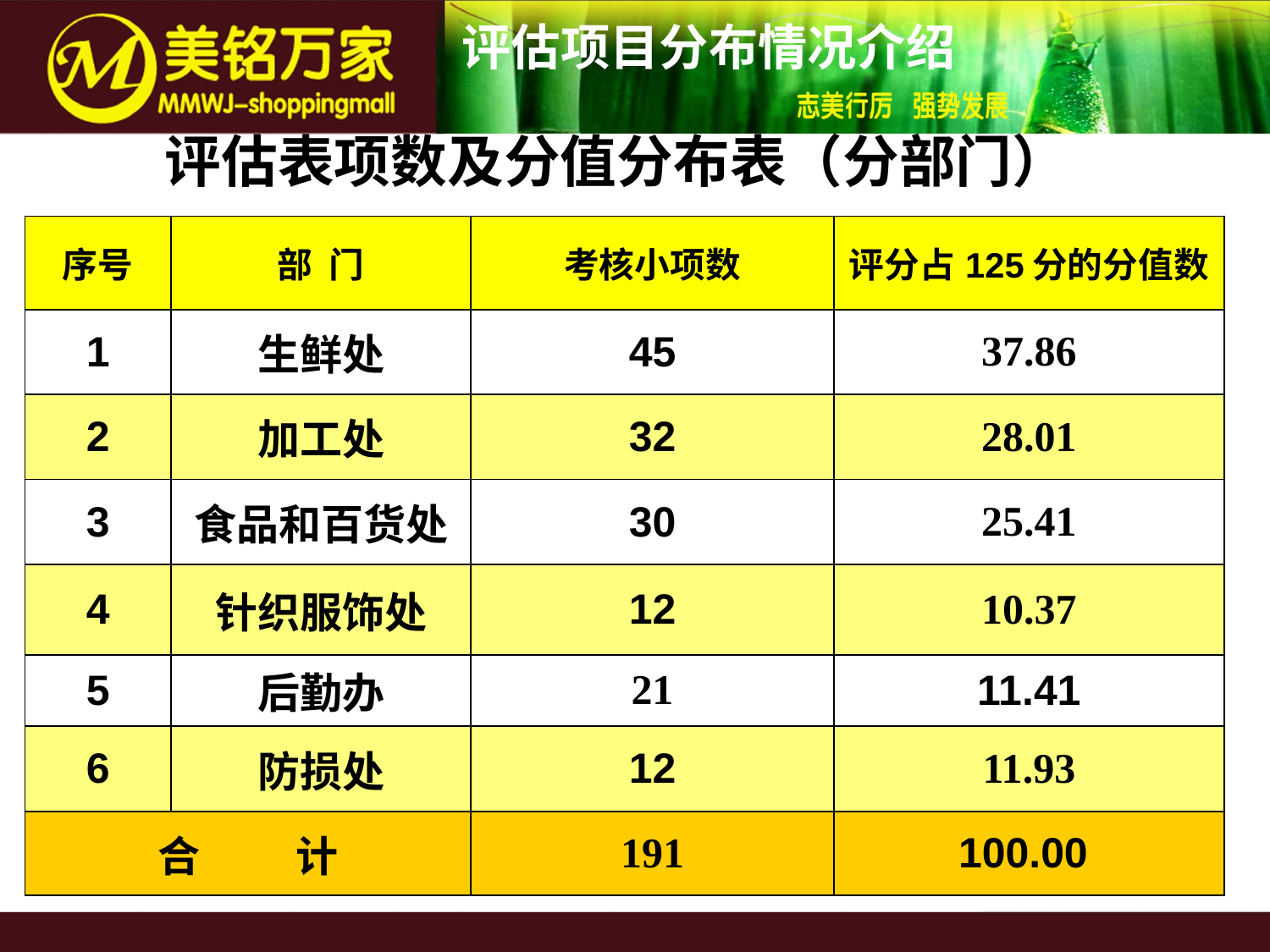

评估项目分布情况介绍
评估表项数及分值分布表（分部门）
| 序号 | 部 门 | 考核小项数 | 评分占125分的分值数 |
| --- | --- | --- | --- |
| 1 | 生鲜处 | 45 | 37.86 |
| 2 | 加工处 | 32 | 28.01 |
| 3 | 食品和百货处 | 30 | 25.41 |
| 4 | 针织服饰处 | 12 | 10.37 |
| 5 | 后勤办 | 21 | 11.41 |
| 6 | 防损处 | 12 | 11.93 |
| 合 计 |  | 191 | 100.00 |